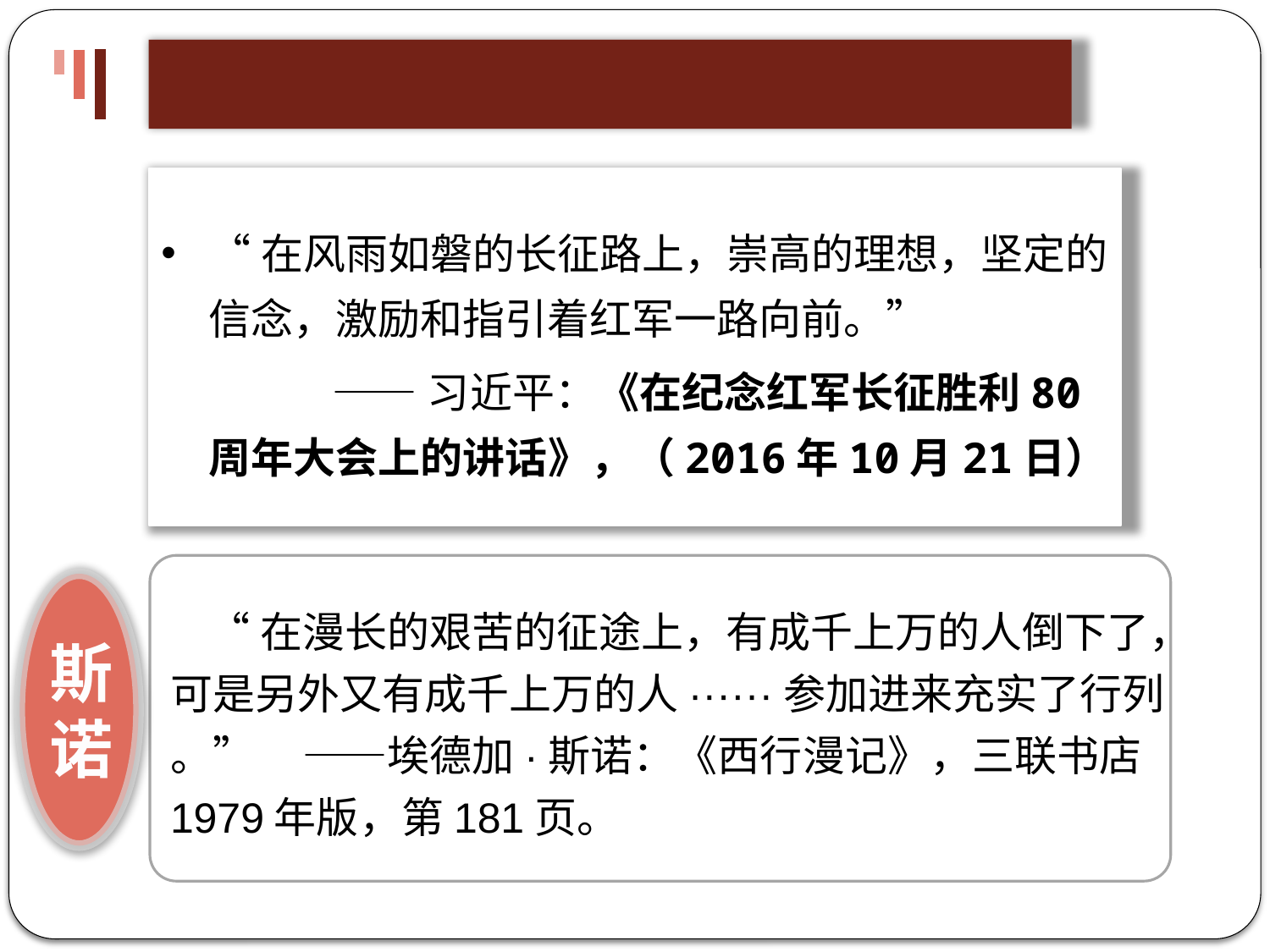

“在风雨如磐的长征路上，崇高的理想，坚定的信念，激励和指引着红军一路向前。”
                  ——习近平：《在纪念红军长征胜利80周年大会上的讲话》，（2016年10月21日）
    “在漫长的艰苦的征途上，有成千上万的人倒下了，
可是另外又有成千上万的人······参加进来充实了行列
。”     ——埃德加·斯诺：《西行漫记》，三联书店
1979年版，第181页。
斯诺